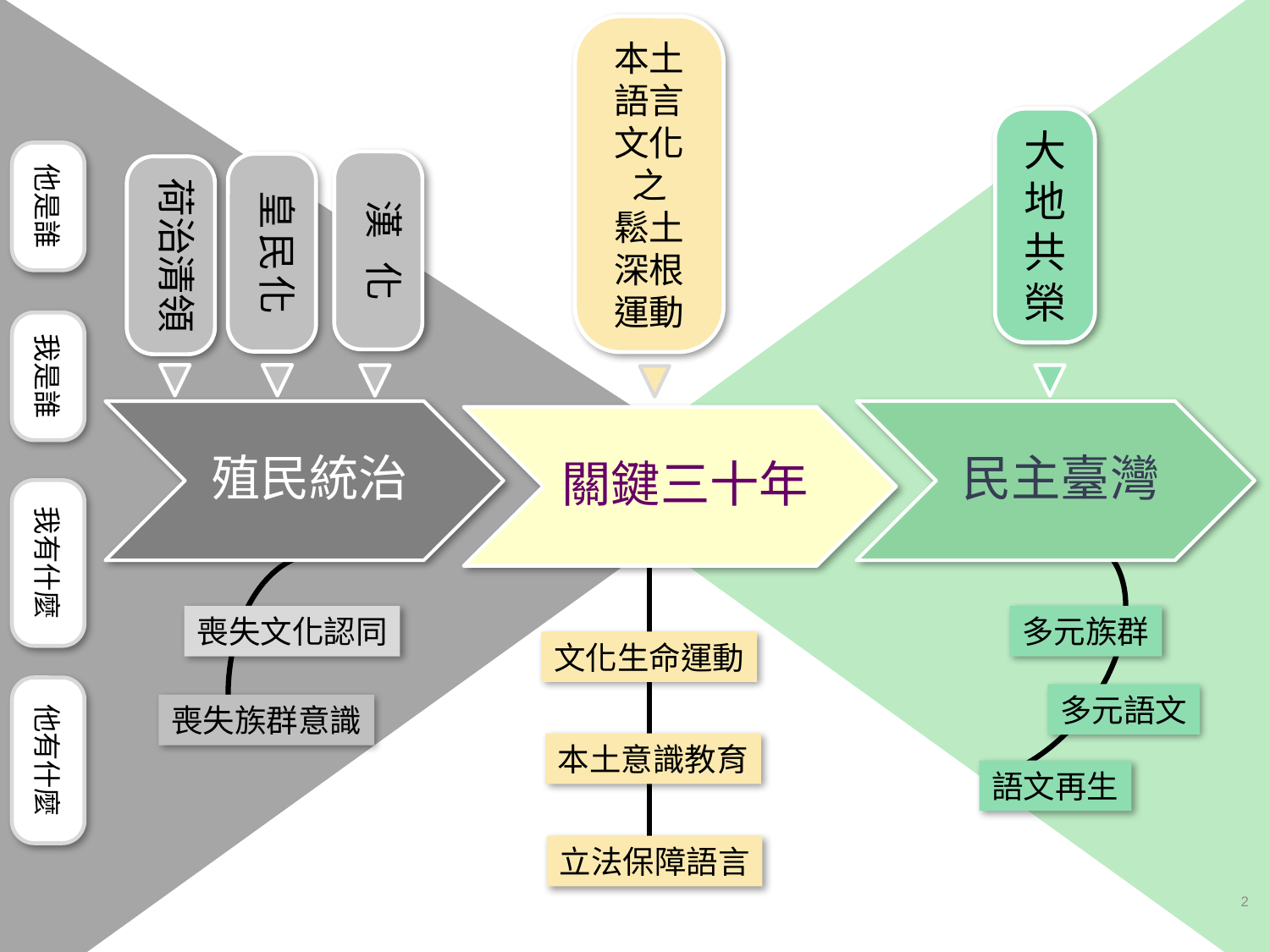

本土語言文化之
鬆土深根
運動
大地共榮
他是誰
漢     化
皇 民 化
荷治清領
我是誰

殖民統治
民主臺灣
關鍵三十年
我有什麼

喪失文化認同
多元族群
文化生命運動
他有什麼
多元語文
喪失族群意識
本土意識教育
語文再生
立法保障語言
2